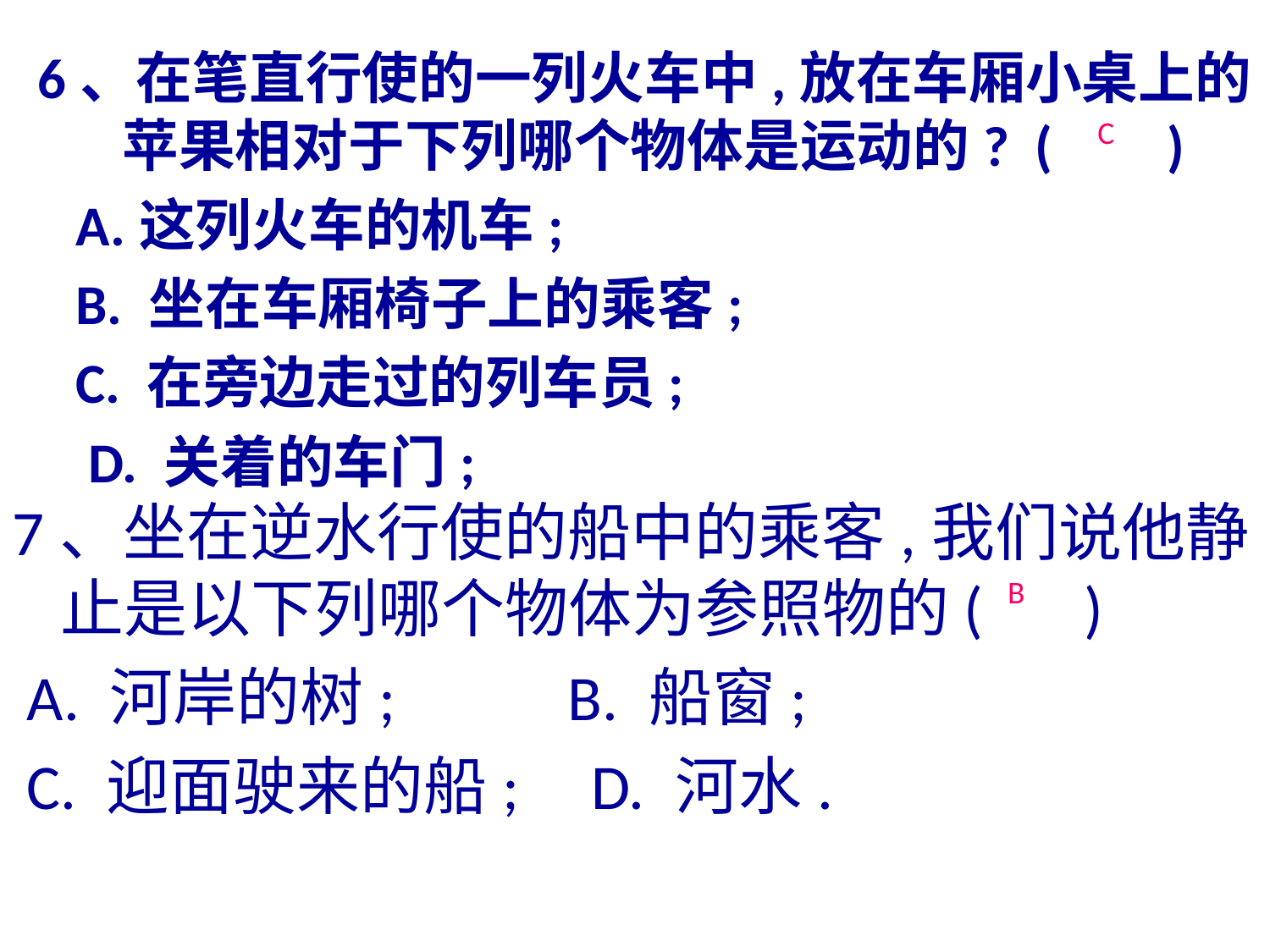

6、在笔直行使的一列火车中,放在车厢小桌上的苹果相对于下列哪个物体是运动的?  (         )
   A.这列火车的机车;
   B. 坐在车厢椅子上的乘客;
   C. 在旁边走过的列车员;
    D. 关着的车门;
C
7、坐在逆水行使的船中的乘客,我们说他静止是以下列哪个物体为参照物的(       )
 A. 河岸的树;            B. 船窗;
 C. 迎面驶来的船;     D. 河水.
B